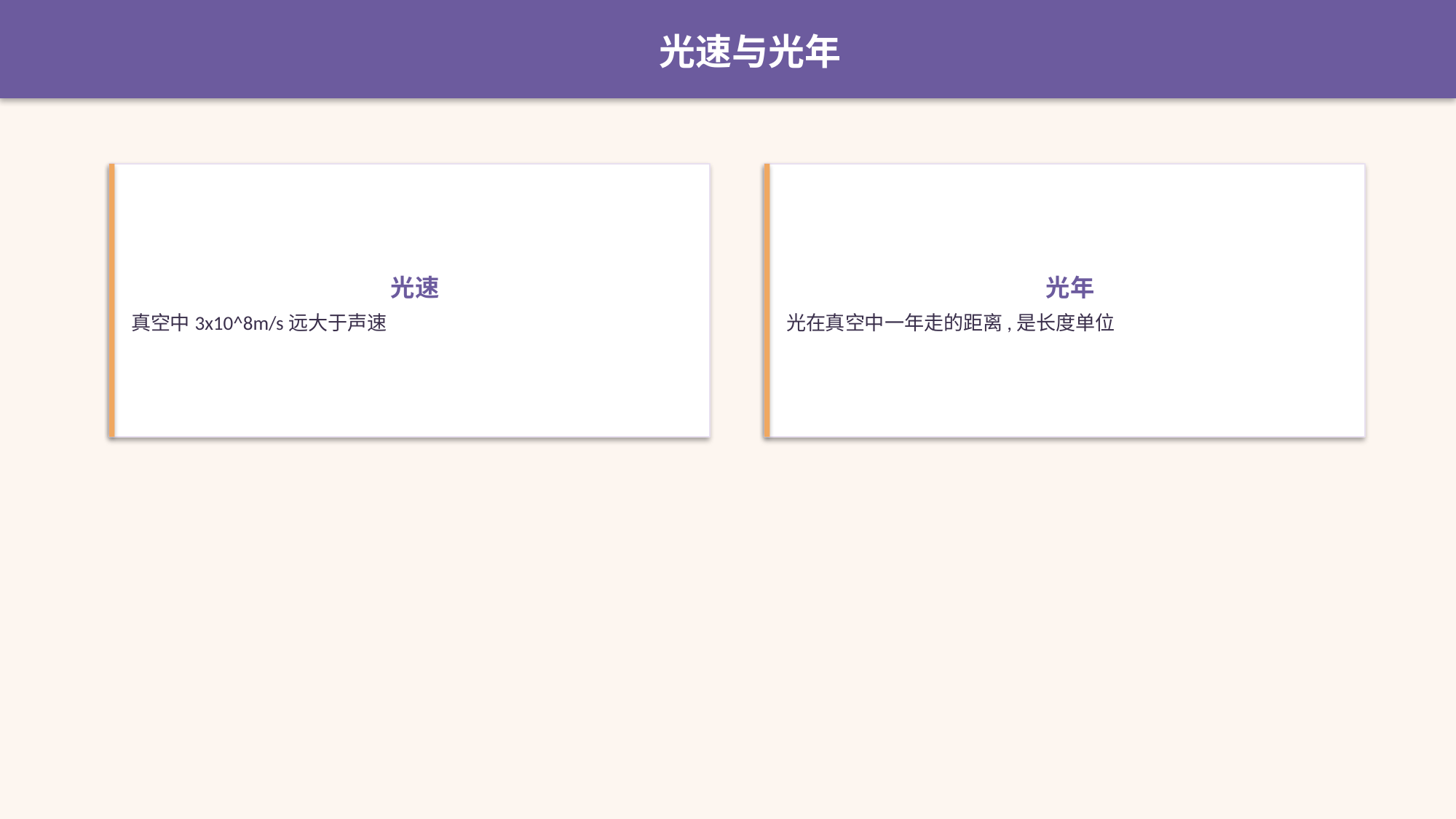

光速与光年
光速
真空中3x10^8m/s远大于声速

光年
光在真空中一年走的距离,是长度单位